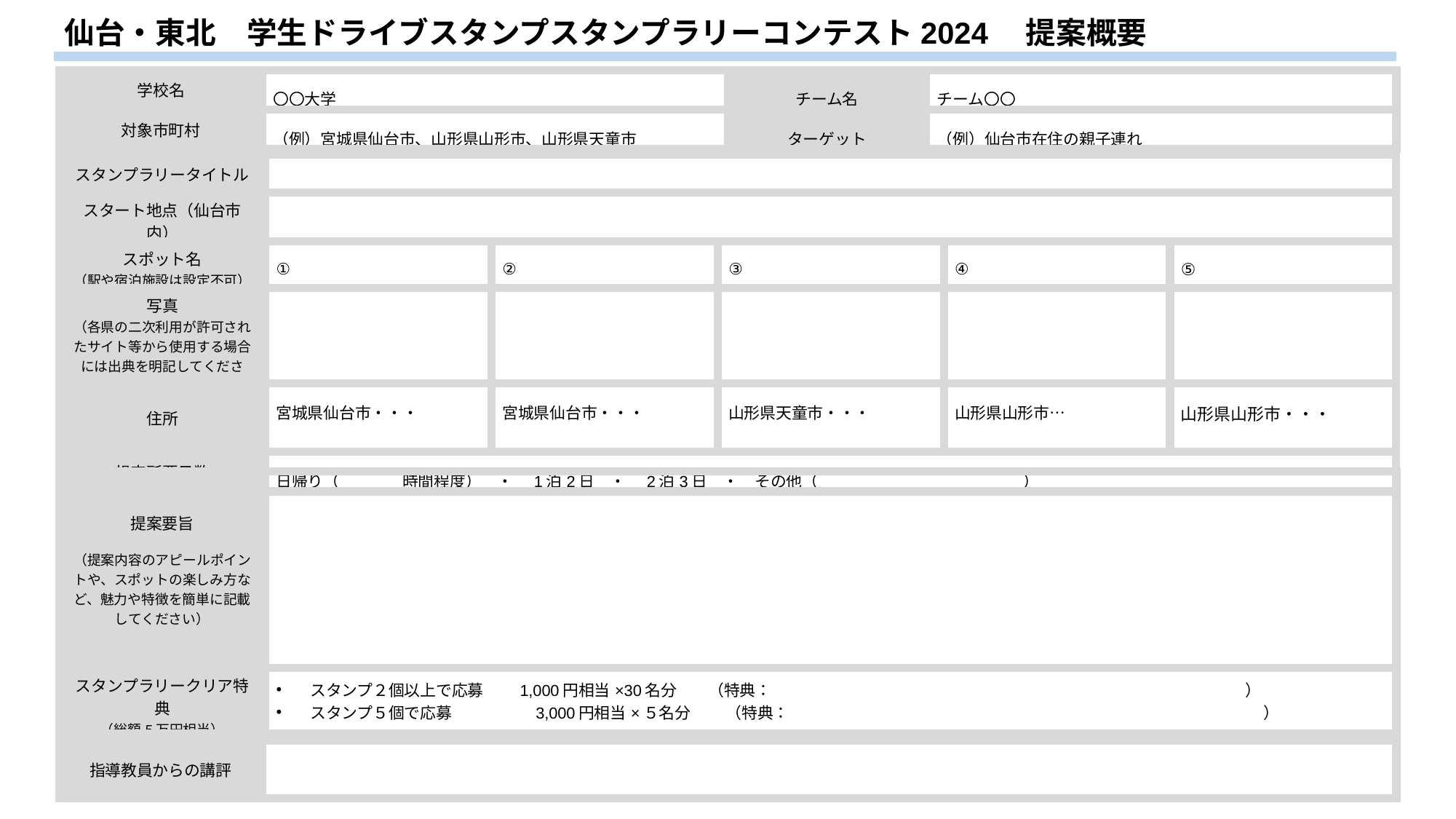

仙台・東北　学生ドライブスタンプスタンプラリーコンテスト2024　提案概要
| 学校名 | 〇〇大学 | チーム名 | チーム〇〇 |
| --- | --- | --- | --- |
| 対象市町村 | （例）宮城県仙台市、山形県山形市、山形県天童市 | ターゲット | （例）仙台市在住の親子連れ |
| スタンプラリータイトル |  |  |  |  |  |
| --- | --- | --- | --- | --- | --- |
| スタート地点（仙台市内） |  |  |  |  |  |
| スポット名 （駅や宿泊施設は設定不可） | ① | ② | ③ | ④ | ⑤ |
| 写真 （各県の二次利用が許可されたサイト等から使用する場合には出典を明記してください） |  |  |  |  |  |
| 住所 | 宮城県仙台市・・・ | 宮城県仙台市・・・ | 山形県天童市・・・ | 山形県山形市… | 山形県山形市・・・ |
| 想定所要日数 | 日帰り（　　　　時間程度）　・　1泊2日　・　2泊3日　・　その他（　　　　　　　　　　　　　） |  |  |  |  |
| 提案要旨 （提案内容のアピールポイントや、スポットの楽しみ方など、魅力や特徴を簡単に記載してください） |  |
| --- | --- |
| スタンプラリークリア特典 （総額5万円相当） | スタンプ２個以上で応募　　1,000円相当×30名分　　（特典：　　　　　　　　　　　　　　　　　　　　　　　　　　　　　　） スタンプ５個で応募　　　　　3,000円相当×５名分　　 （特典：　　　　　　　　　　　　　　　　　　　　　　　　　　　　　　） |
| 指導教員からの講評 |  |
| --- | --- |